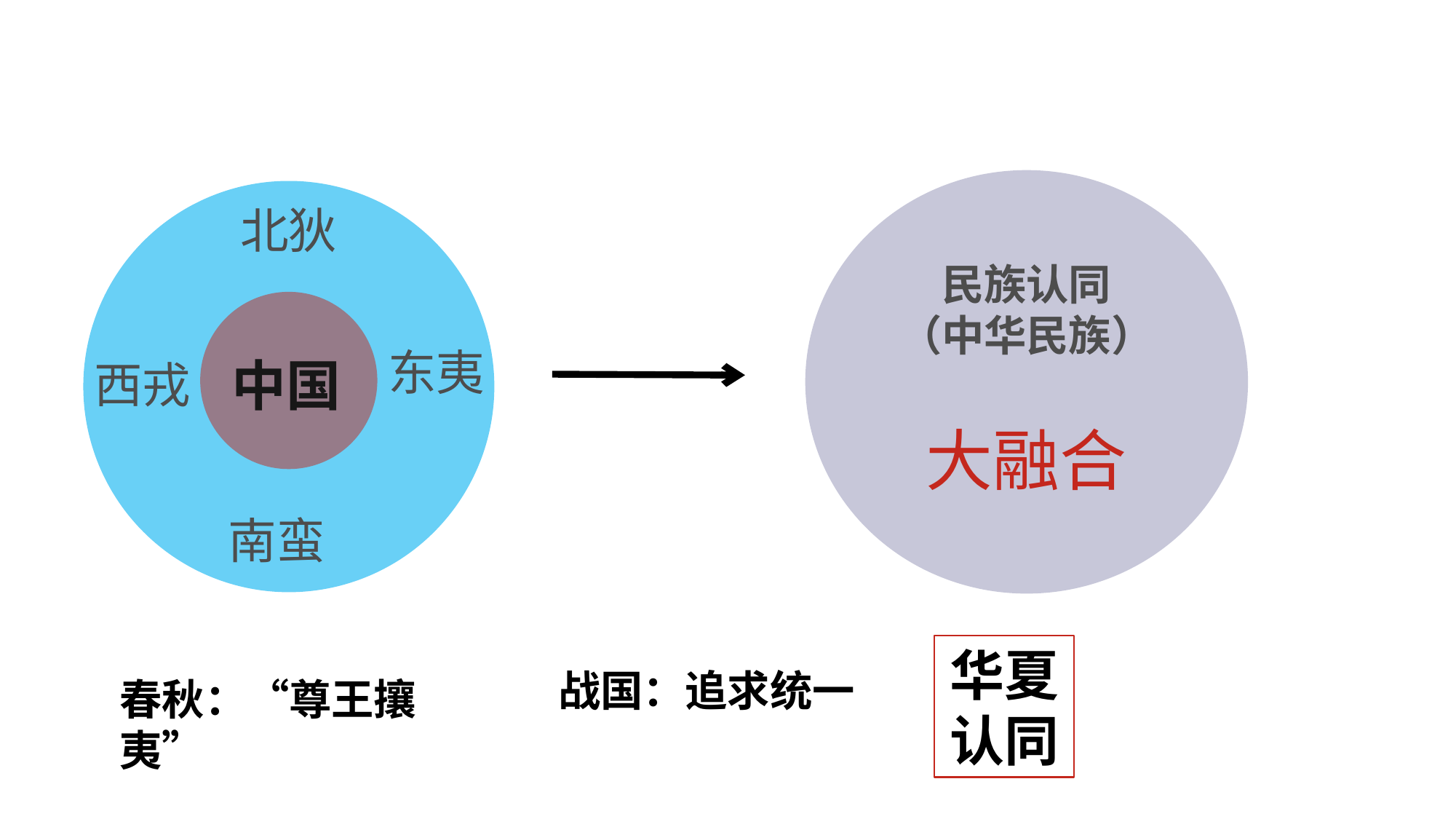

民族认同
（中华民族）

大融合

北狄

东夷
中国
西戎
南蛮
华夏认同
战国：追求统一
春秋：“尊王攘夷”